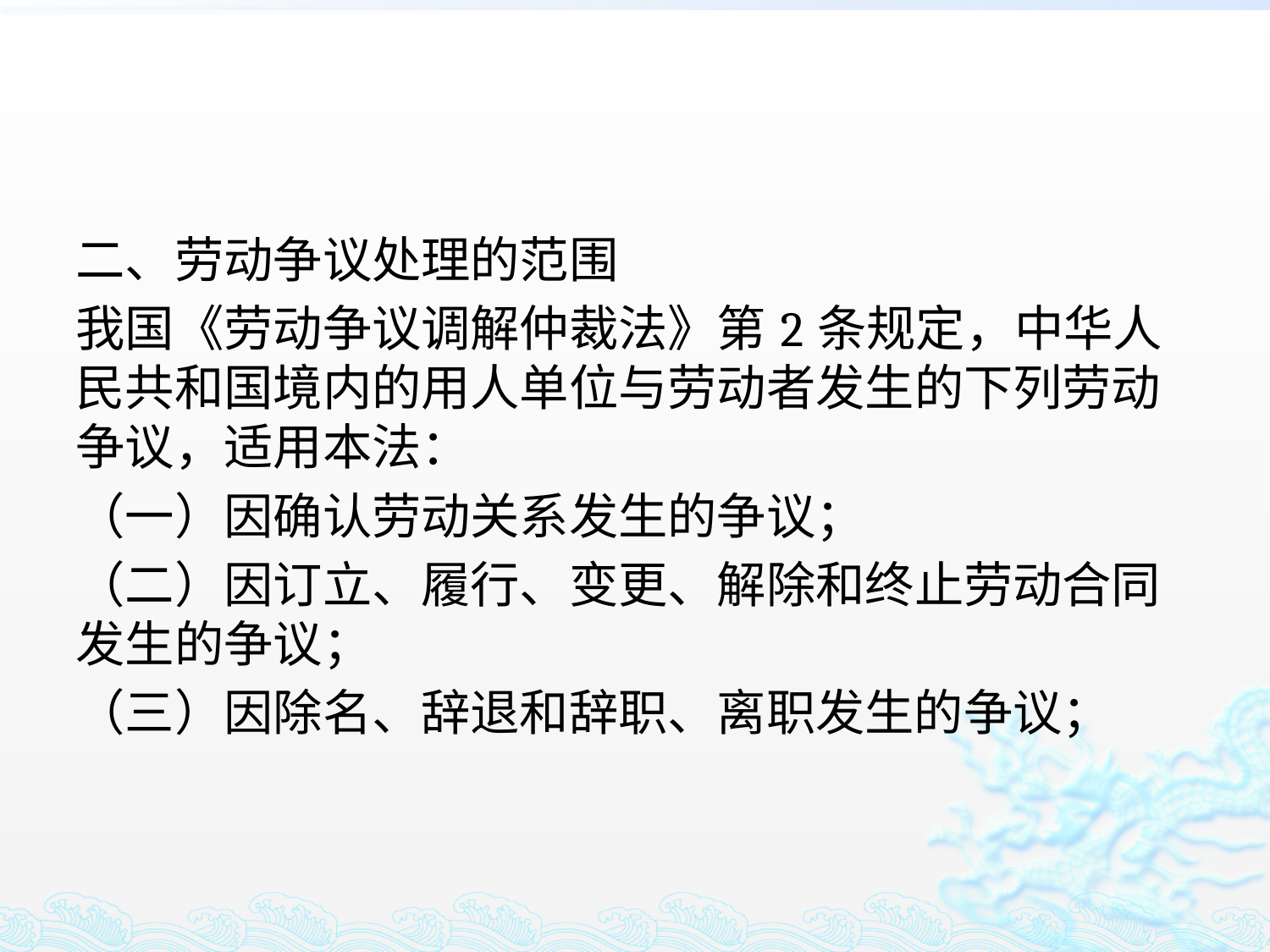

#
二、劳动争议处理的范围
我国《劳动争议调解仲裁法》第2条规定，中华人民共和国境内的用人单位与劳动者发生的下列劳动争议，适用本法：
（一）因确认劳动关系发生的争议；
（二）因订立、履行、变更、解除和终止劳动合同发生的争议；
（三）因除名、辞退和辞职、离职发生的争议；